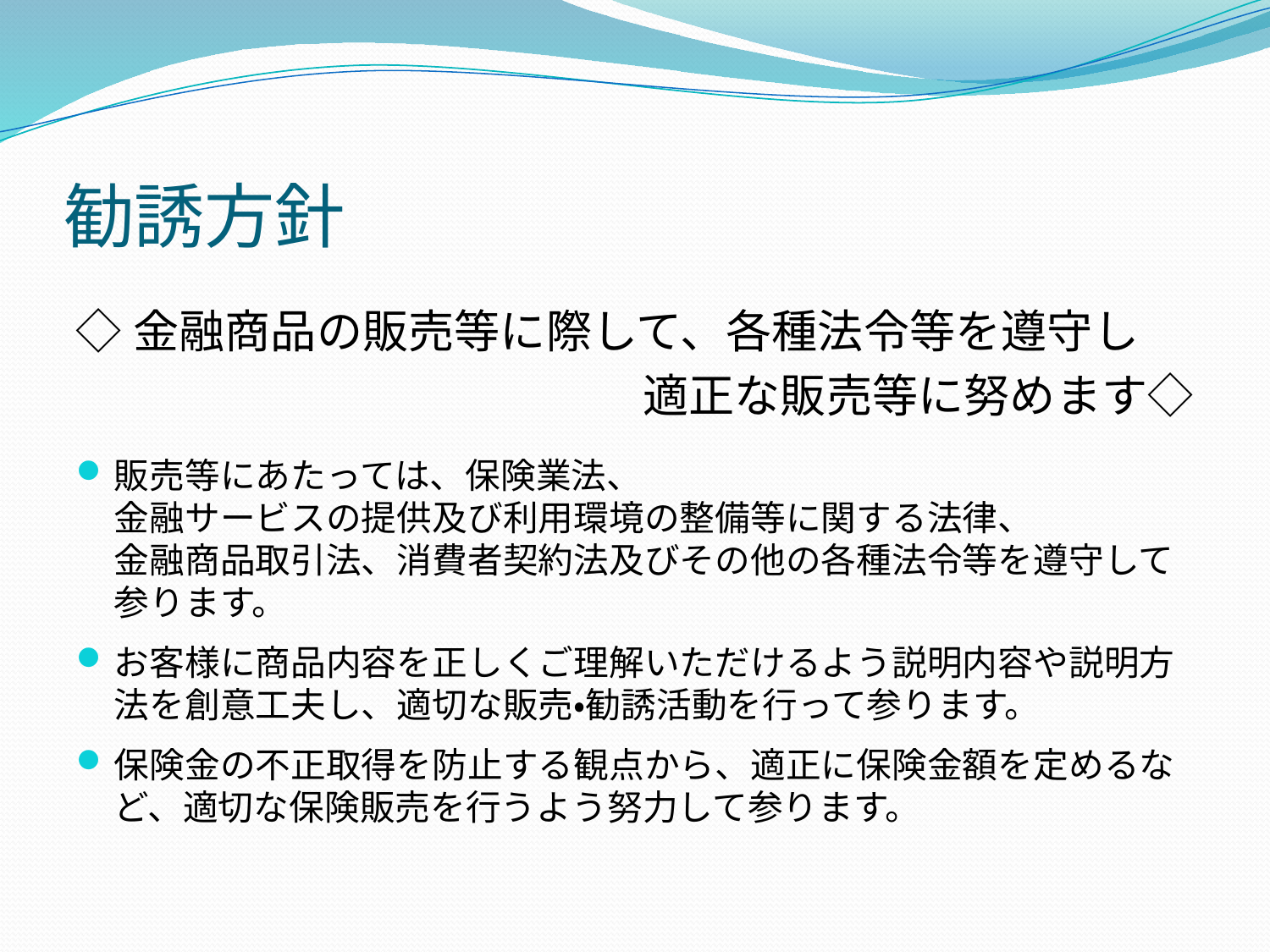

# 勧誘方針
◇金融商品の販売等に際して、各種法令等を遵守し
適正な販売等に努めます◇
販売等にあたっては、保険業法、
金融サービスの提供及び利用環境の整備等に関する法律、
金融商品取引法、消費者契約法及びその他の各種法令等を遵守して
参ります。
お客様に商品内容を正しくご理解いただけるよう説明内容や説明方法を創意工夫し、適切な販売・勧誘活動を行って参ります。
保険金の不正取得を防止する観点から、適正に保険金額を定めるなど、適切な保険販売を行うよう努力して参ります。